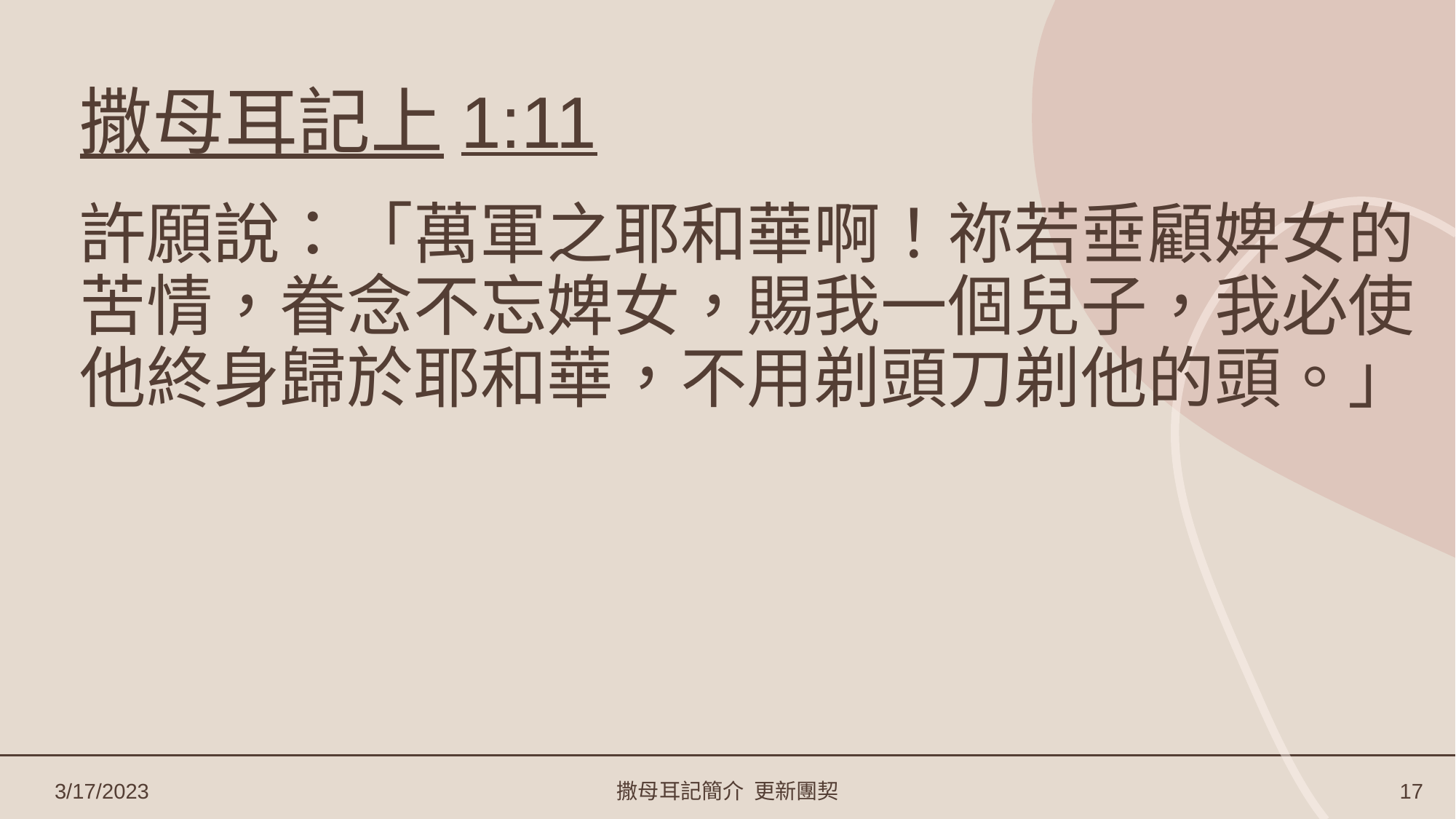

# 撒母耳記上1:11
許願說：「萬軍之耶和華啊！祢若垂顧婢女的苦情，眷念不忘婢女，賜我一個兒子，我必使他終身歸於耶和華，不用剃頭刀剃他的頭。」
3/17/2023
撒母耳記簡介  更新團契
17